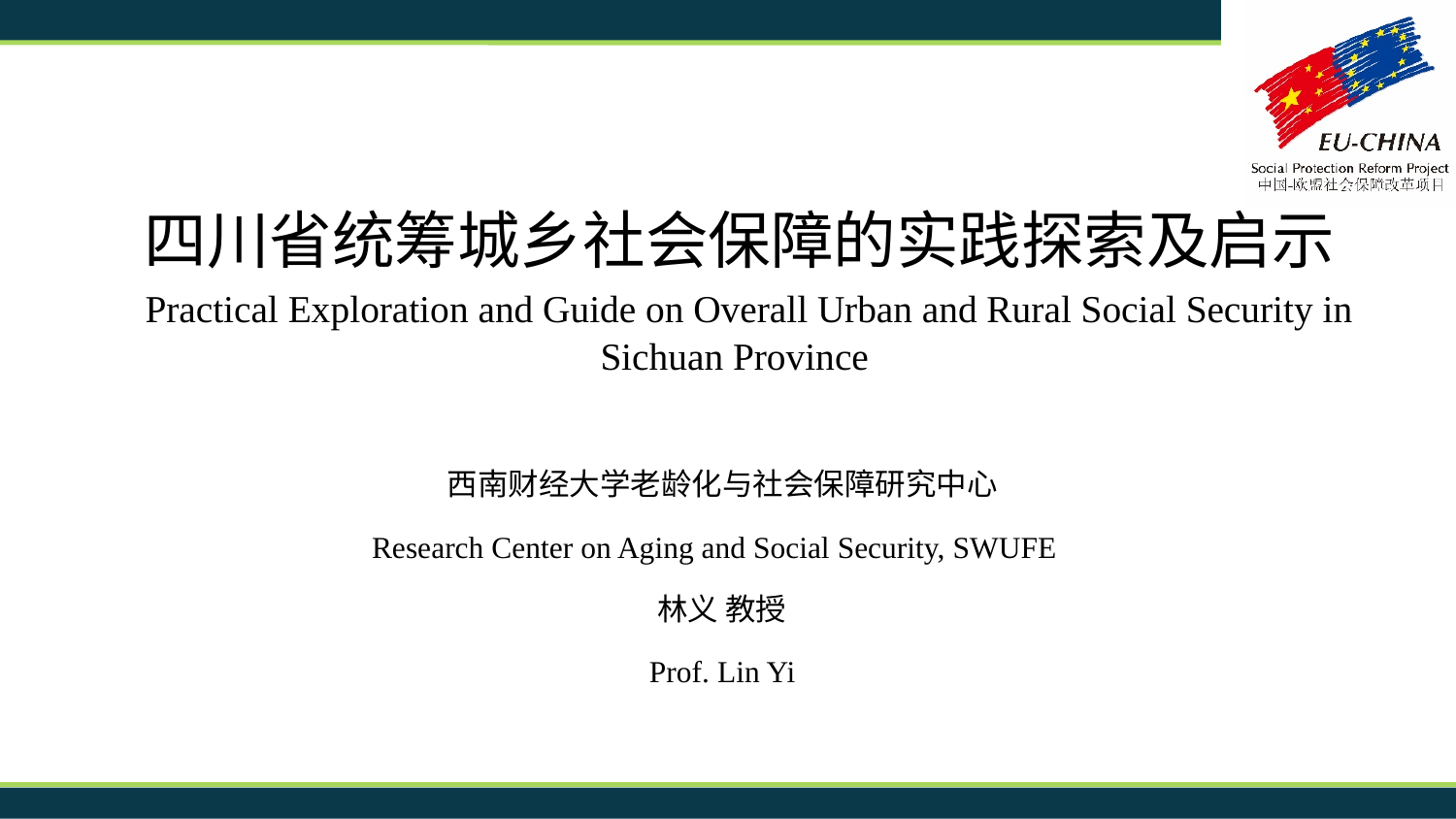

四川省统筹城乡社会保障的实践探索及启示
 Practical Exploration and Guide on Overall Urban and Rural Social Security in Sichuan Province
西南财经大学老龄化与社会保障研究中心
Research Center on Aging and Social Security, SWUFE
林义 教授
Prof. Lin Yi